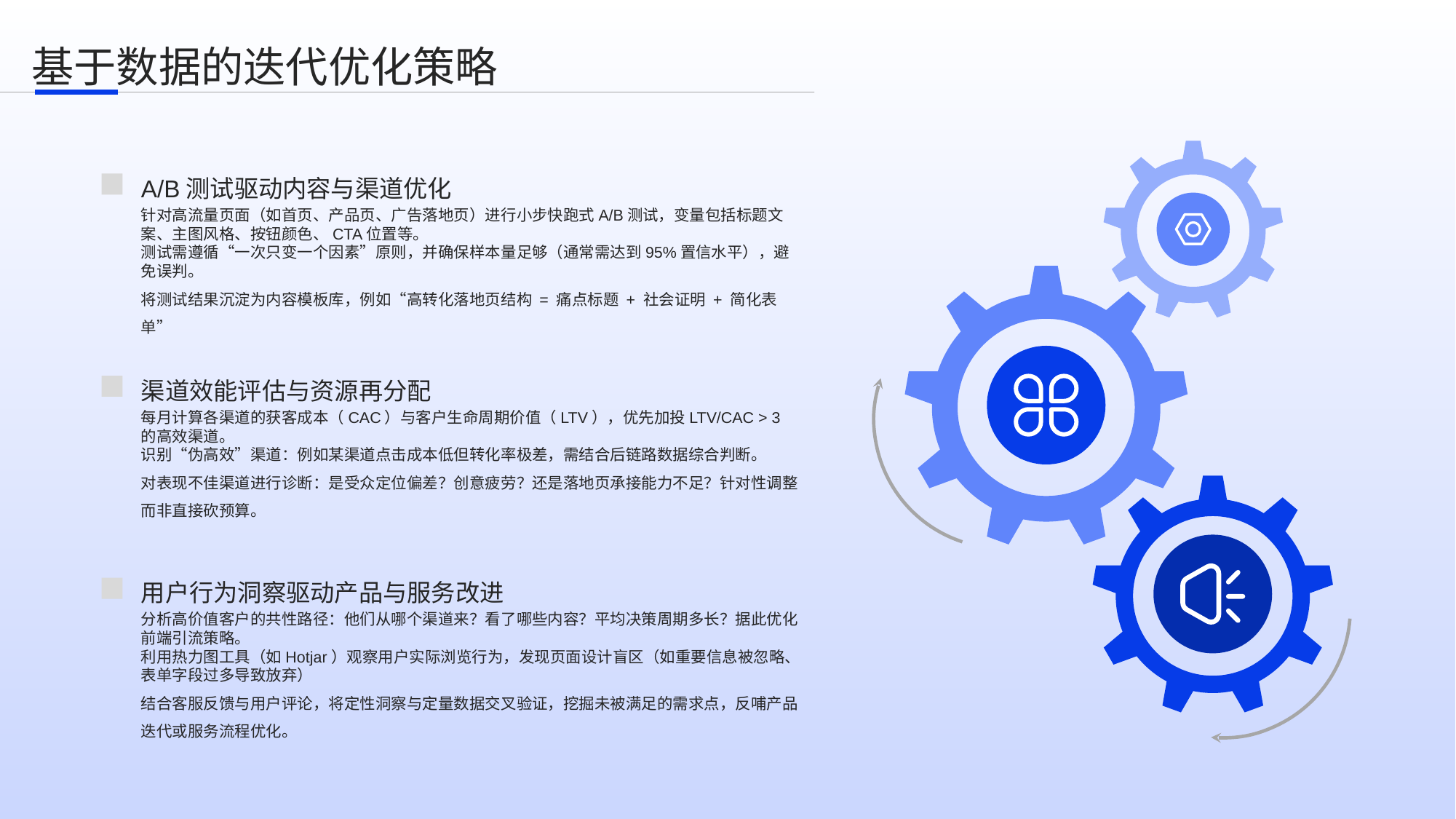

基于数据的迭代优化策略

A/B测试驱动内容与渠道优化

针对高流量页面（如首页、产品页、广告落地页）进行小步快跑式A/B测试，变量包括标题文案、主图风格、按钮颜色、CTA位置等。
测试需遵循“一次只变一个因素”原则，并确保样本量足够（通常需达到95%置信水平），避免误判。
将测试结果沉淀为内容模板库，例如“高转化落地页结构 = 痛点标题 + 社会证明 + 简化表单”

渠道效能评估与资源再分配

每月计算各渠道的获客成本（CAC）与客户生命周期价值（LTV），优先加投LTV/CAC > 3 的高效渠道。
识别“伪高效”渠道：例如某渠道点击成本低但转化率极差，需结合后链路数据综合判断。
对表现不佳渠道进行诊断：是受众定位偏差？创意疲劳？还是落地页承接能力不足？针对性调整而非直接砍预算。

用户行为洞察驱动产品与服务改进

分析高价值客户的共性路径：他们从哪个渠道来？看了哪些内容？平均决策周期多长？据此优化前端引流策略。
利用热力图工具（如Hotjar）观察用户实际浏览行为，发现页面设计盲区（如重要信息被忽略、表单字段过多导致放弃）
结合客服反馈与用户评论，将定性洞察与定量数据交叉验证，挖掘未被满足的需求点，反哺产品迭代或服务流程优化。